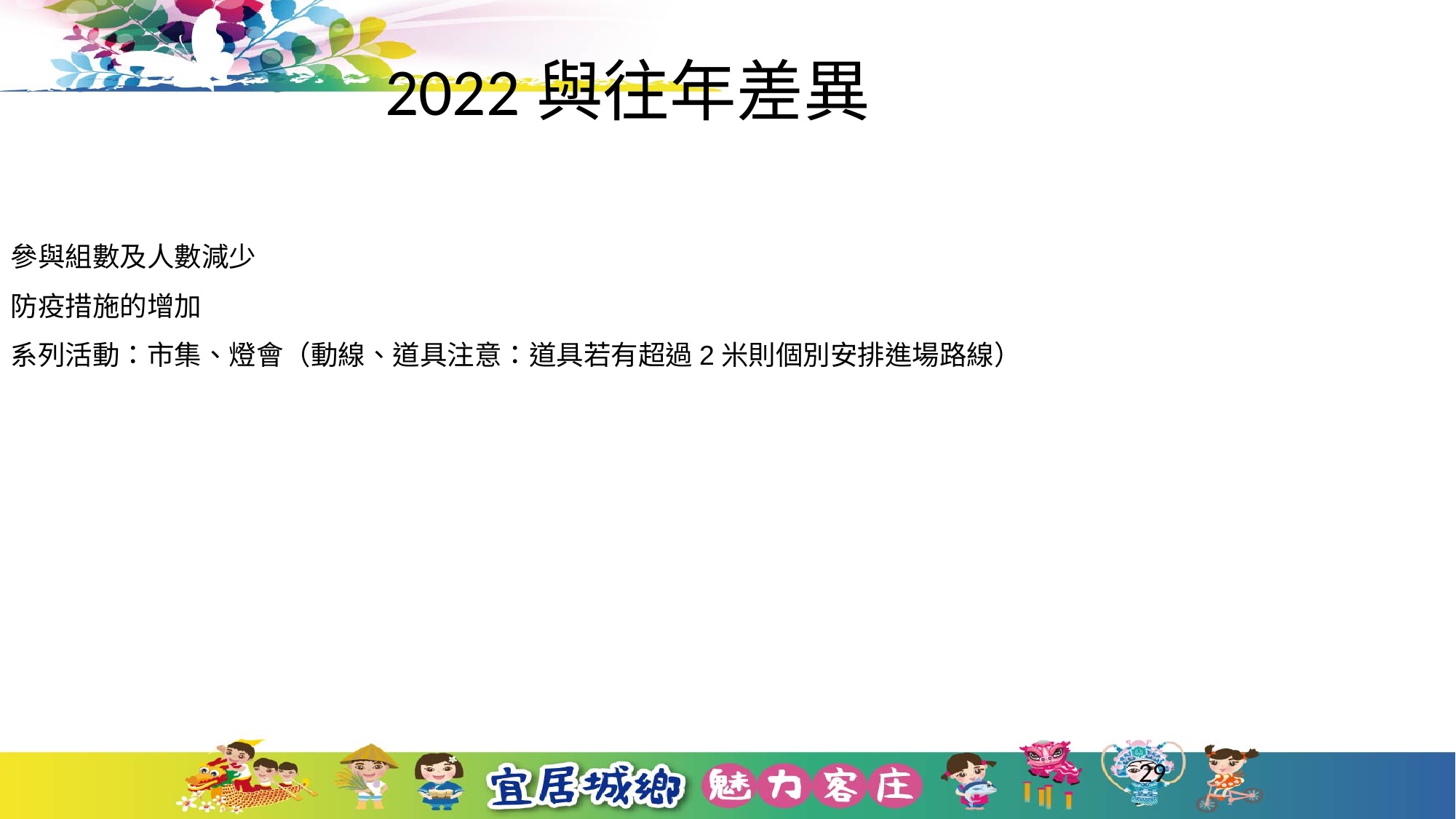

2022與往年差異
參與組數及人數減少
防疫措施的增加
系列活動：市集、燈會（動線、道具注意：道具若有超過2米則個別安排進場路線）

29